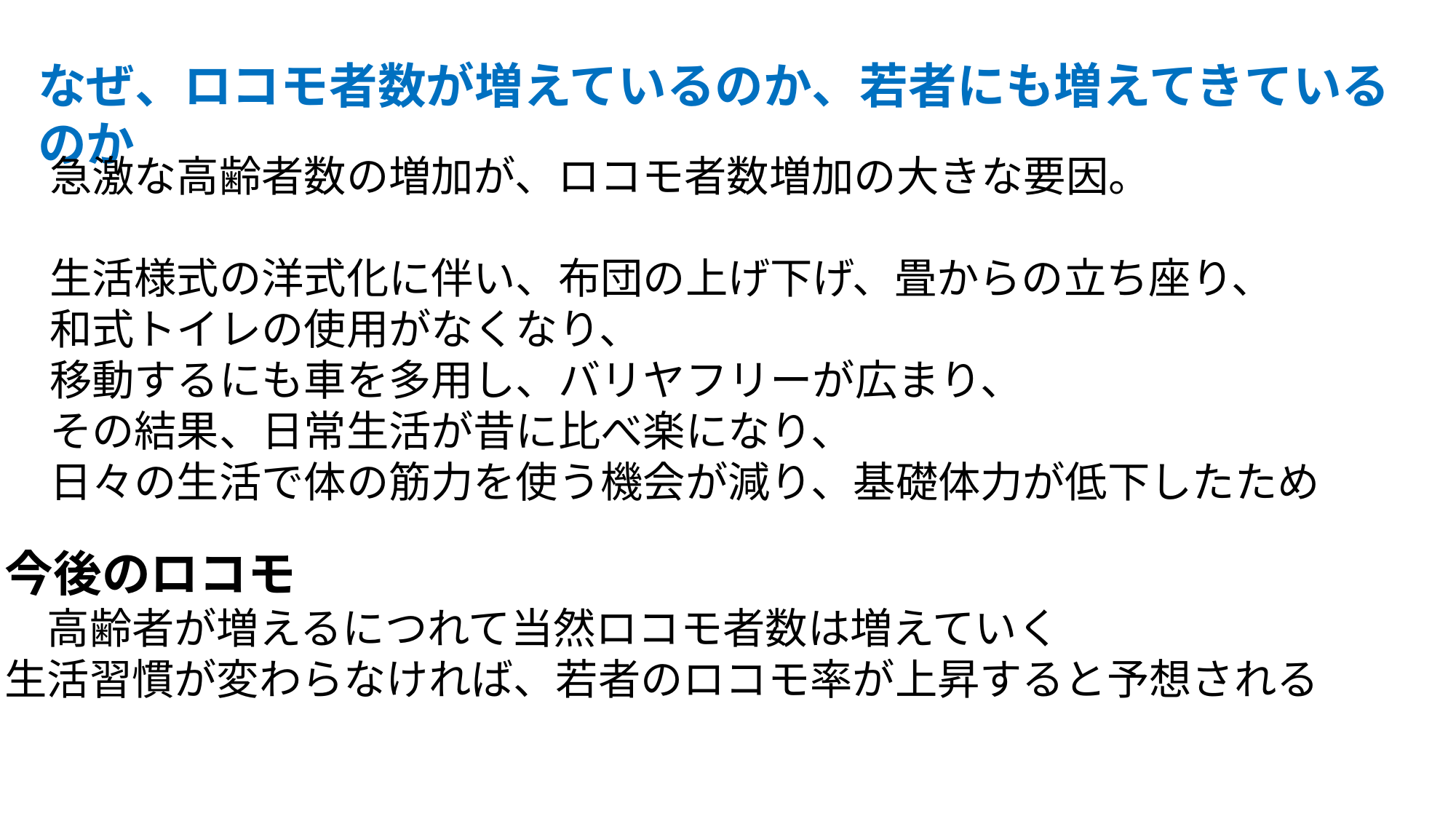

なぜ、ロコモ者数が増えているのか、若者にも増えてきているのか
急激な高齢者数の増加が、ロコモ者数増加の大きな要因。

生活様式の洋式化に伴い、布団の上げ下げ、畳からの立ち座り、
和式トイレの使用がなくなり、
移動するにも車を多用し、バリヤフリーが広まり、
その結果、日常生活が昔に比べ楽になり、
日々の生活で体の筋力を使う機会が減り、基礎体力が低下したため
今後のロコモ
　高齢者が増えるにつれて当然ロコモ者数は増えていく
生活習慣が変わらなければ、若者のロコモ率が上昇すると予想される